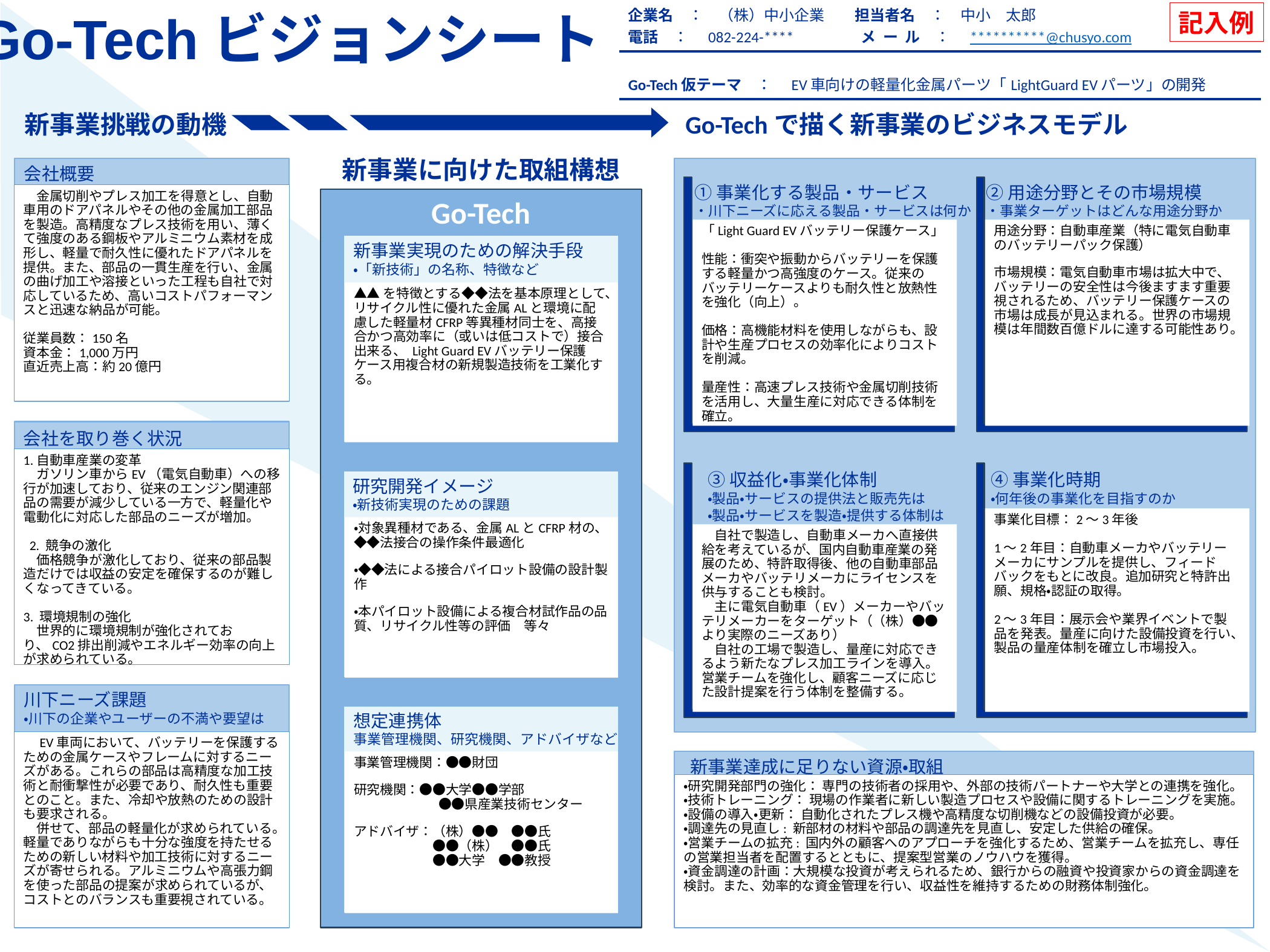

| 企業名　：　（株）中小企業　　担当者名　：　中小　太郎 電話　：　082-224-\*\*\*\*　　　 　メ ー ル　：　\*\*\*\*\*\*\*\*\*\*@chusyo.com |
| --- |
| Go-Tech仮テーマ　：　EV車向けの軽量化金属パーツ「LightGuard EVパーツ」の開発 |
記入例
　金属切削やプレス加工を得意とし、自動車用のドアパネルやその他の金属加工部品を製造。高精度なプレス技術を用い、薄くて強度のある鋼板やアルミニウム素材を成形し、軽量で耐久性に優れたドアパネルを提供。また、部品の一貫生産を行い、金属の曲げ加工や溶接といった工程も自社で対応しているため、高いコストパフォーマンスと迅速な納品が可能。
従業員数：150名
資本金：1,000万円
直近売上高：約20億円

用途分野：自動車産業（特に電気自動車のバッテリーパック保護）
市場規模：電気自動車市場は拡大中で、バッテリーの安全性は今後ますます重要視されるため、バッテリー保護ケースの市場は成長が見込まれる。世界の市場規模は年間数百億ドルに達する可能性あり。
「Light Guard EVバッテリー保護ケース」
性能：衝突や振動からバッテリーを保護する軽量かつ高強度のケース。従来のバッテリーケースよりも耐久性と放熱性を強化（向上）。
価格：高機能材料を使用しながらも、設計や生産プロセスの効率化によりコストを削減。
量産性：高速プレス技術や金属切削技術を活用し、大量生産に対応できる体制を確立。
▲▲を特徴とする◆◆法を基本原理として、リサイクル性に優れた金属ALと環境に配慮した軽量材CFRP等異種材同士を、高接合かつ高効率に（或いは低コストで）接合出来る、 Light Guard EVバッテリー保護ケース用複合材の新規製造技術を工業化する。
1.自動車産業の変革
　ガソリン車からEV（電気自動車）への移行が加速しており、従来のエンジン関連部品の需要が減少している一方で、軽量化や電動化に対応した部品のニーズが増加。
 2. 競争の激化
　価格競争が激化しており、従来の部品製造だけでは収益の安定を確保するのが難しくなってきている。
3. 環境規制の強化
　世界的に環境規制が強化されており、CO2排出削減やエネルギー効率の向上が求められている。

事業化目標：2〜3年後
1～2年目：自動車メーカやバッテリーメーカにサンプルを提供し、フィードバックをもとに改良。追加研究と特許出願、規格・認証の取得。
2～3年目：展示会や業界イベントで製品を発表。量産に向けた設備投資を行い、製品の量産体制を確立し市場投入。
・対象異種材である、金属ALとCFRP材の、◆◆法接合の操作条件最適化
・◆◆法による接合パイロット設備の設計製作
・本パイロット設備による複合材試作品の品質、リサイクル性等の評価　等々
　自社で製造し、自動車メーカへ直接供給を考えているが、国内自動車産業の発展のため、特許取得後、他の自動車部品メーカやバッテリメーカにライセンスを供与することも検討。
　主に電気自動車（EV）メーカーやバッテリメーカーをターゲット（（株）●●より実際のニーズあり）
　自社の工場で製造し、量産に対応できるよう新たなプレス加工ラインを導入。営業チームを強化し、顧客ニーズに応じた設計提案を行う体制を整備する。
　EV車両において、バッテリーを保護するための金属ケースやフレームに対するニーズがある。これらの部品は高精度な加工技術と耐衝撃性が必要であり、耐久性も重要とのこと。また、冷却や放熱のための設計も要求される。
　併せて、部品の軽量化が求められている。軽量でありながらも十分な強度を持たせるための新しい材料や加工技術に対するニーズが寄せられる。アルミニウムや高張力鋼を使った部品の提案が求められているが、コストとのバランスも重要視されている。

事業管理機関：●●財団
研究機関：●●大学●●学部
　　　　　　  ●●県産業技術センター
アドバイザ：（株）●●　●●氏
　　　　　　●●（株）　●●氏
　　　　　　●●大学　●●教授

・研究開発部門の強化： 専門の技術者の採用や、外部の技術パートナーや大学との連携を強化。
・技術トレーニング： 現場の作業者に新しい製造プロセスや設備に関するトレーニングを実施。
・設備の導入・更新： 自動化されたプレス機や高精度な切削機などの設備投資が必要。
・調達先の見直し: 新部材の材料や部品の調達先を見直し、安定した供給の確保。
・営業チームの拡充: 国内外の顧客へのアプローチを強化するため、営業チームを拡充し、専任の営業担当者を配置するとともに、提案型営業のノウハウを獲得。
・資金調達の計画：大規模な投資が考えられるため、銀行からの融資や投資家からの資金調達を検討。また、効率的な資金管理を行い、収益性を維持するための財務体制強化。